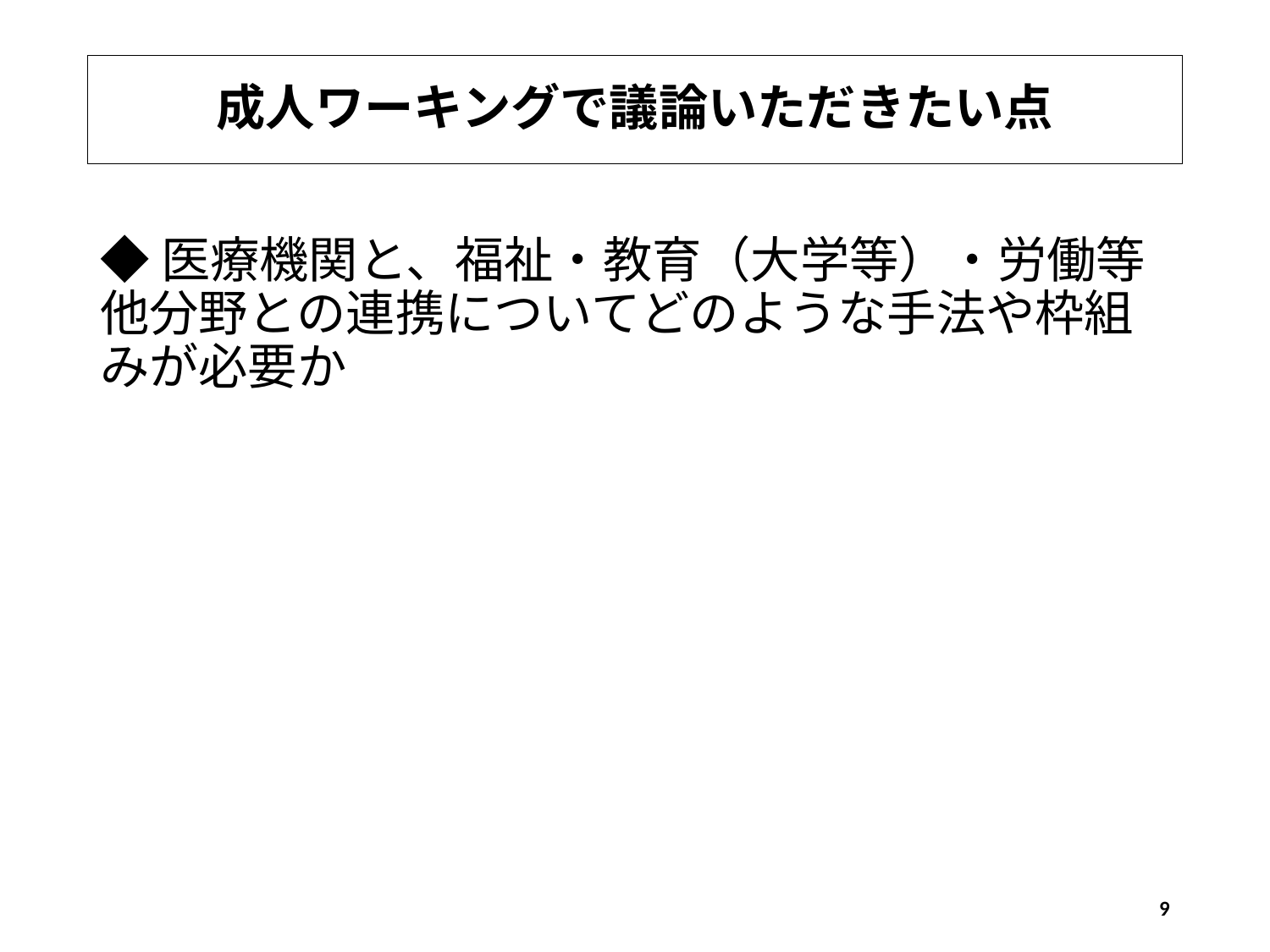

# 成人ワーキングで議論いただきたい点
◆医療機関と、福祉・教育（大学等）・労働等他分野との連携についてどのような手法や枠組みが必要か

9